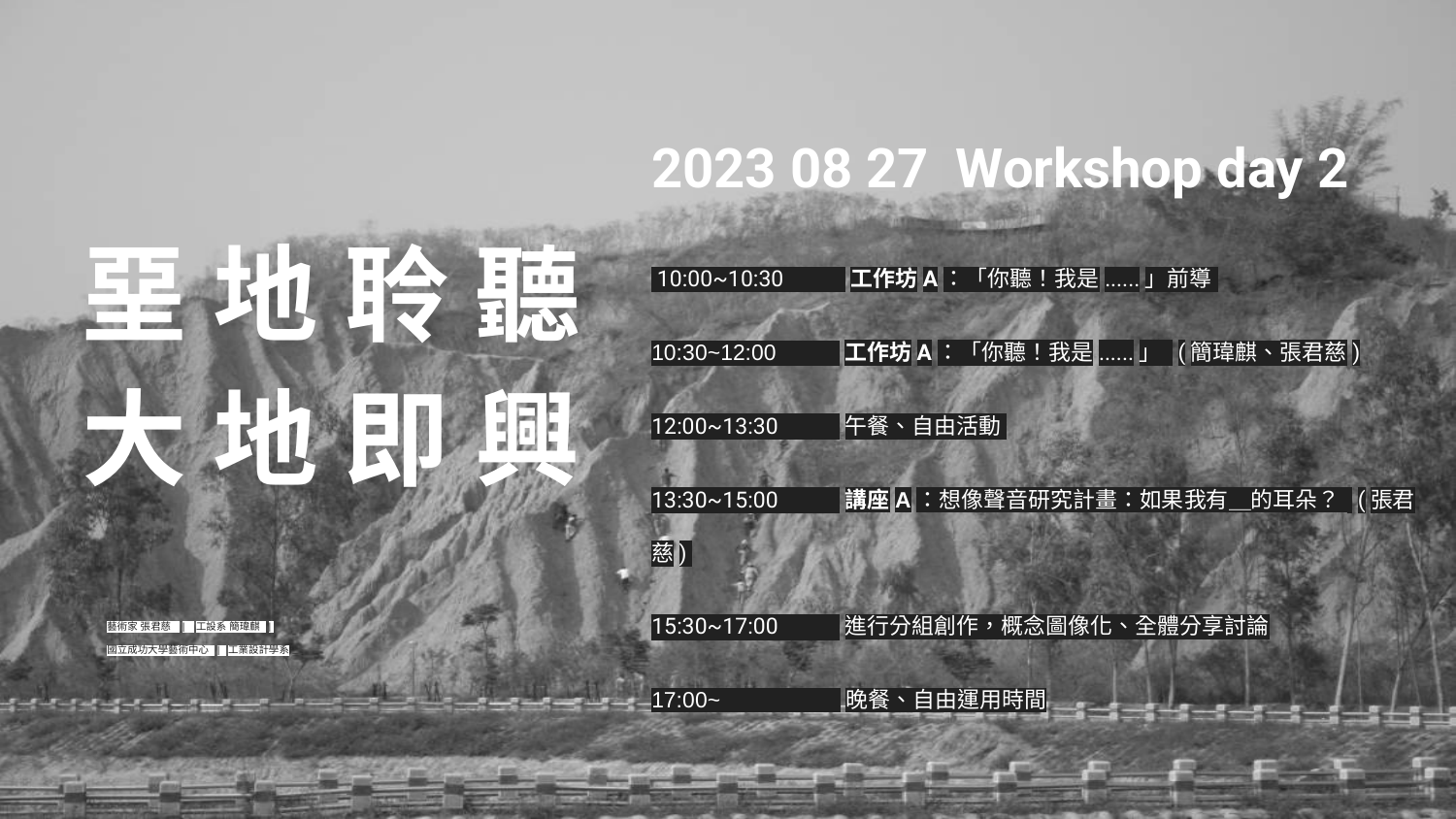

2023 08 27  Workshop day 2
堊 地 聆 聽大 地 即 興
 10:00~10:30           工作坊A：「你聽！我是......」前導
10:30~12:00          工作坊A：「你聽！我是......」  (簡瑋麒、張君慈)
12:00~13:30           午餐、自由活動
13:30~15:00           講座A：想像聲音研究計畫：如果我有＿的耳朵？  (張君慈)
15:30~17:00           進行分組創作，概念圖像化、全體分享討論
17:00~                   晚餐、自由運用時間
藝術家 張君慈   |   工設系 簡瑋麒  |

國立成功大學藝術中心  |  工業設計學系